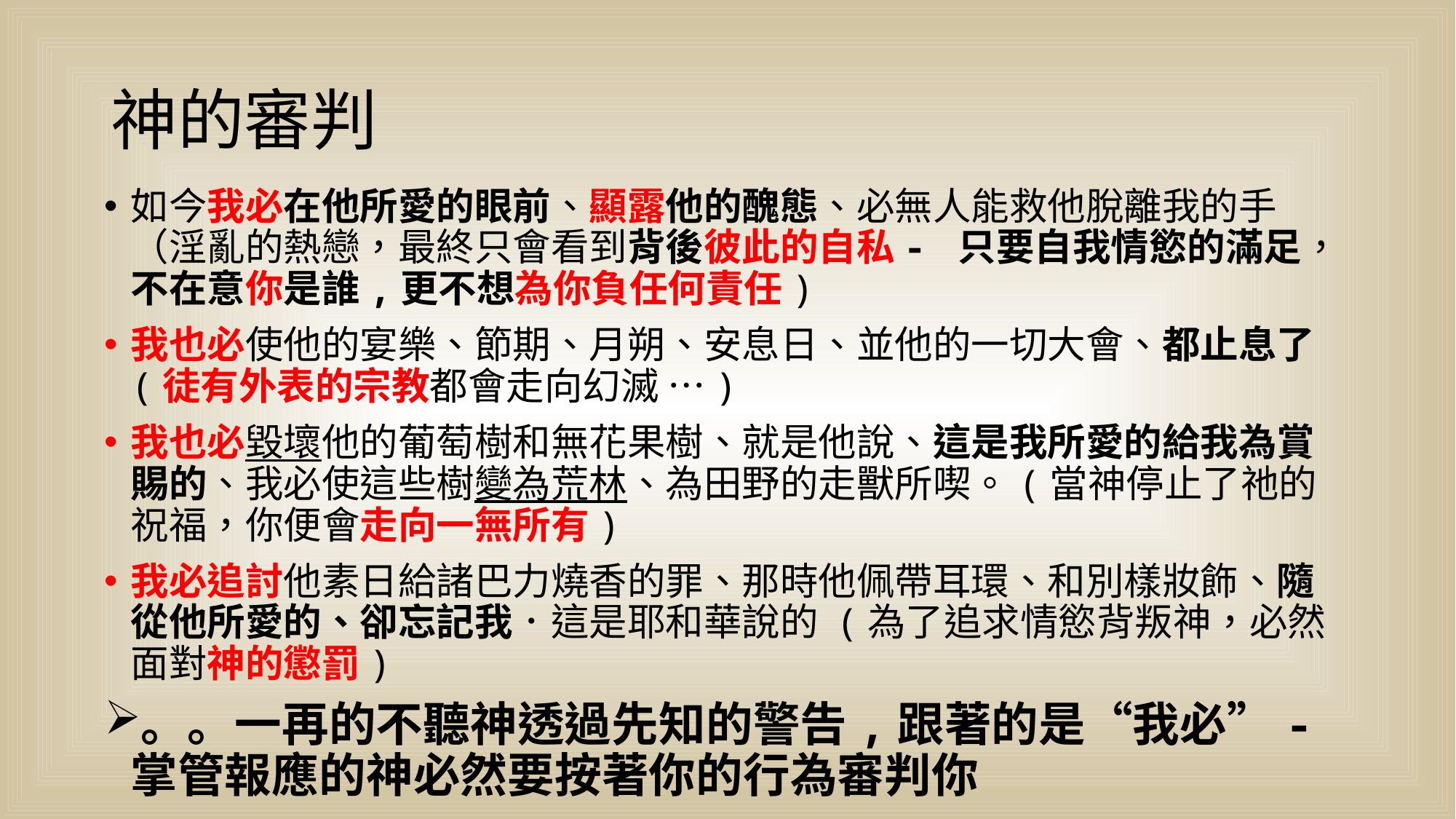

# 神的審判
如今我必在他所愛的眼前、顯露他的醜態、必無人能救他脫離我的手（淫亂的熱戀，最終只會看到背後彼此的自私- 只要自我情慾的滿足，不在意你是誰,更不想為你負任何責任)
我也必使他的宴樂、節期、月朔、安息日、並他的一切大會、都止息了(徒有外表的宗教都會走向幻滅 …)
我也必毀壞他的葡萄樹和無花果樹、就是他說、這是我所愛的給我為賞賜的、我必使這些樹變為荒林、為田野的走獸所喫。(當神停止了祂的祝福，你便會走向一無所有)
我必追討他素日給諸巴力燒香的罪、那時他佩帶耳環、和別樣妝飾、隨從他所愛的、卻忘記我．這是耶和華說的 (為了追求情慾背叛神，必然面對神的懲罰)
。。一再的不聽神透過先知的警告,跟著的是“我必”-掌管報應的神必然要按著你的行為審判你